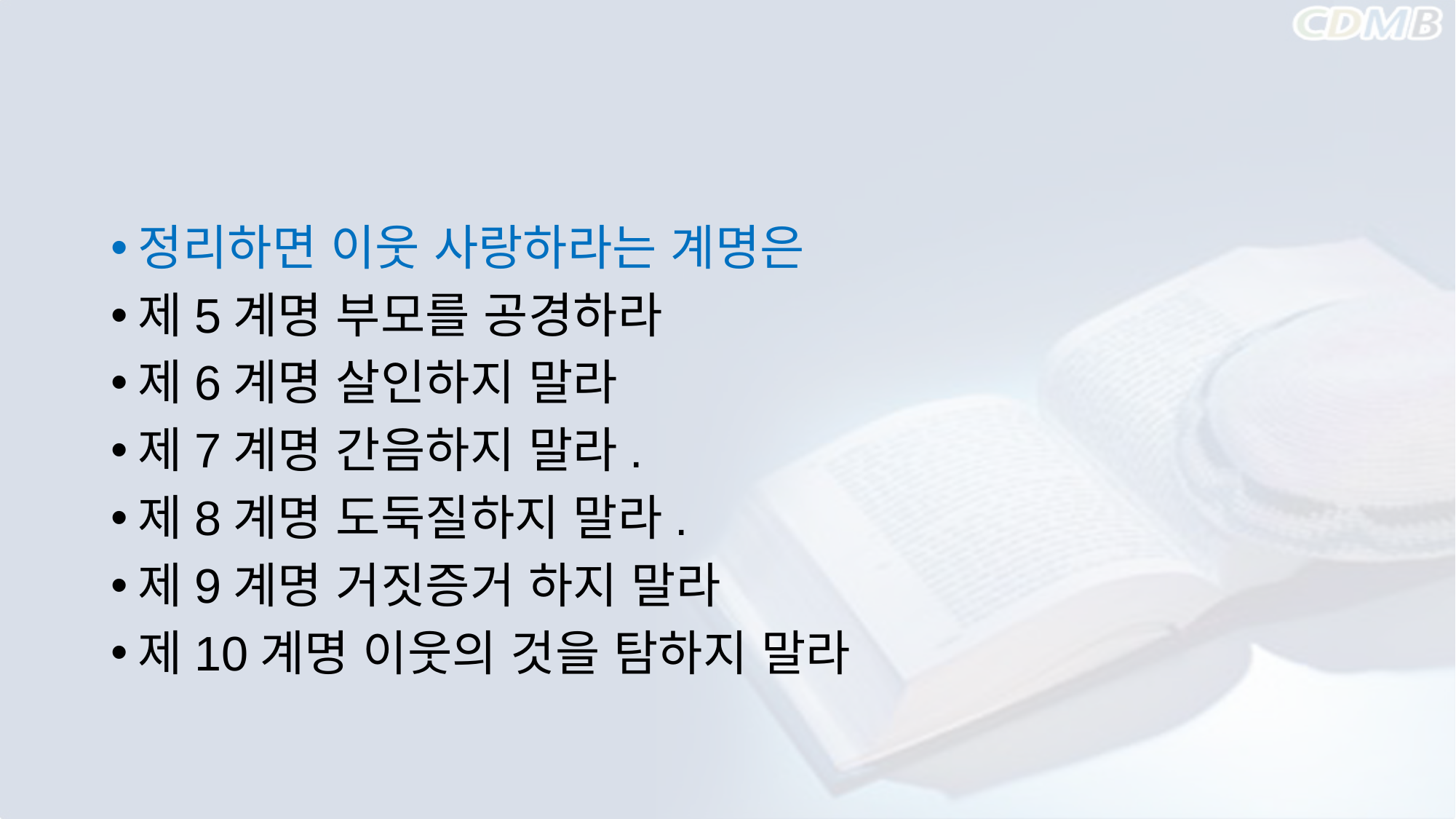

#
정리하면 이웃 사랑하라는 계명은
제5계명 부모를 공경하라
제6계명 살인하지 말라
제7계명 간음하지 말라.
제8계명 도둑질하지 말라.
제9계명 거짓증거 하지 말라
제10계명 이웃의 것을 탐하지 말라